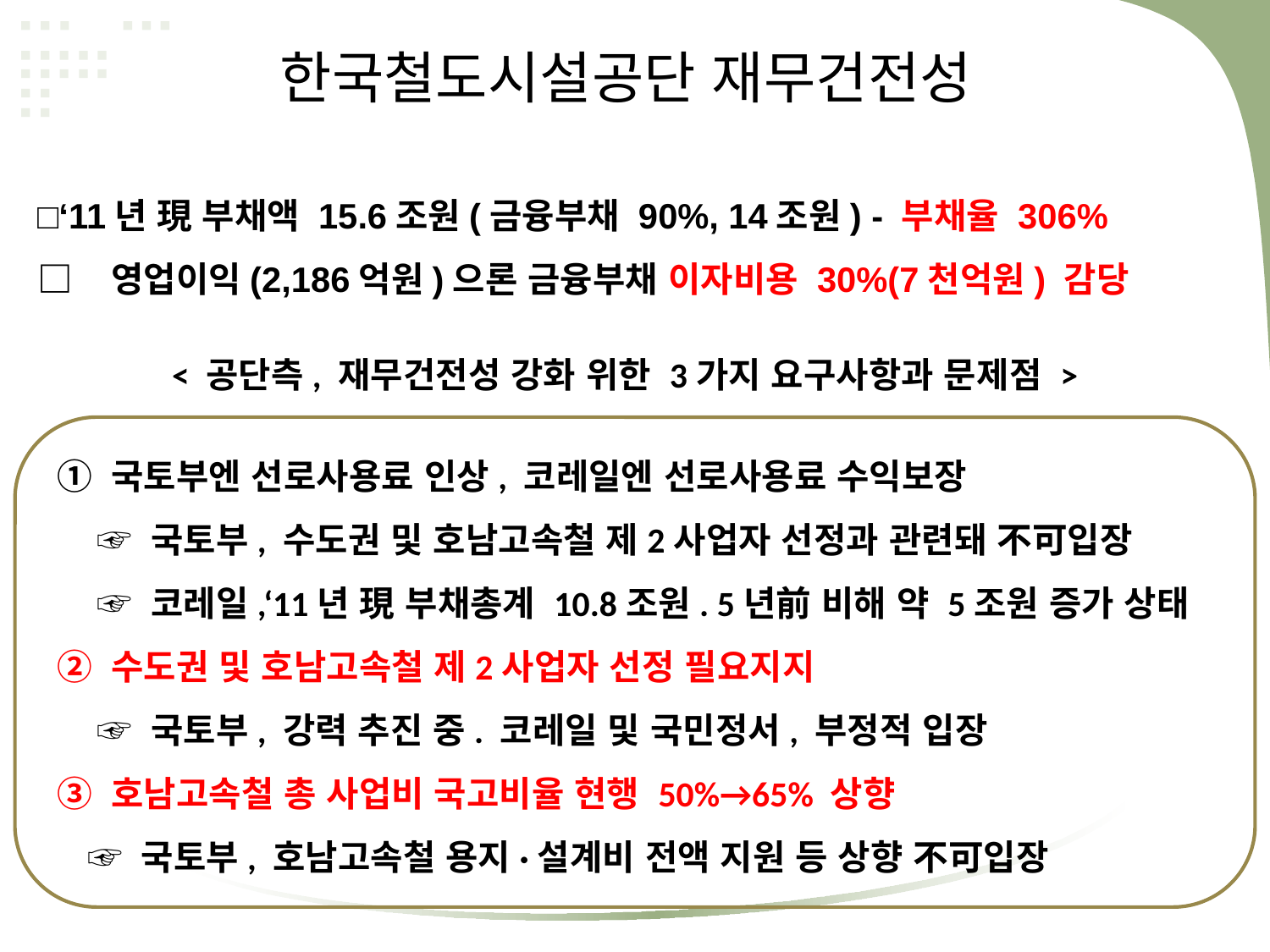

한국철도시설공단 재무건전성
□‘11년 現 부채액 15.6조원(금융부채 90%, 14조원) - 부채율 306%
□   영업이익(2,186억원)으론 금융부채 이자비용 30%(7천억원) 감당
< 공단측, 재무건전성 강화 위한 3가지 요구사항과 문제점 >

① 국토부엔 선로사용료 인상, 코레일엔 선로사용료 수익보장
    ☞ 국토부, 수도권 및 호남고속철 제2사업자 선정과 관련돼 不可입장
    ☞ 코레일,‘11년 現 부채총계 10.8조원. 5년前 비해 약 5조원 증가 상태
② 수도권 및 호남고속철 제2사업자 선정 필요지지
    ☞ 국토부, 강력 추진 중. 코레일 및 국민정서, 부정적 입장
③ 호남고속철 총 사업비 국고비율 현행 50%→65% 상향
   ☞ 국토부, 호남고속철 용지·설계비 전액 지원 등 상향 不可입장